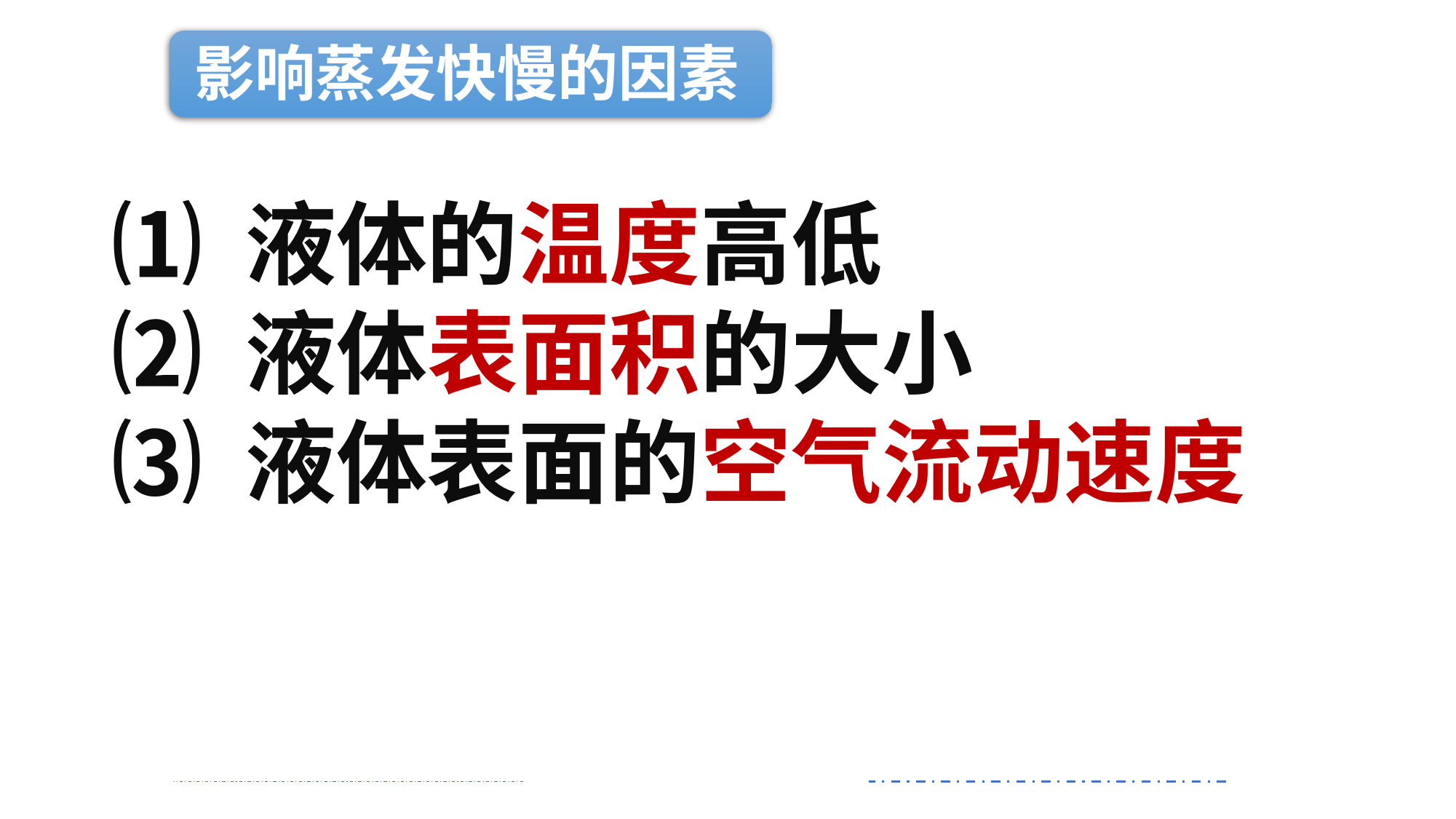

影响蒸发快慢的因素

⑴ 液体的温度高低
⑵ 液体表面积的大小
⑶ 液体表面的空气流动速度